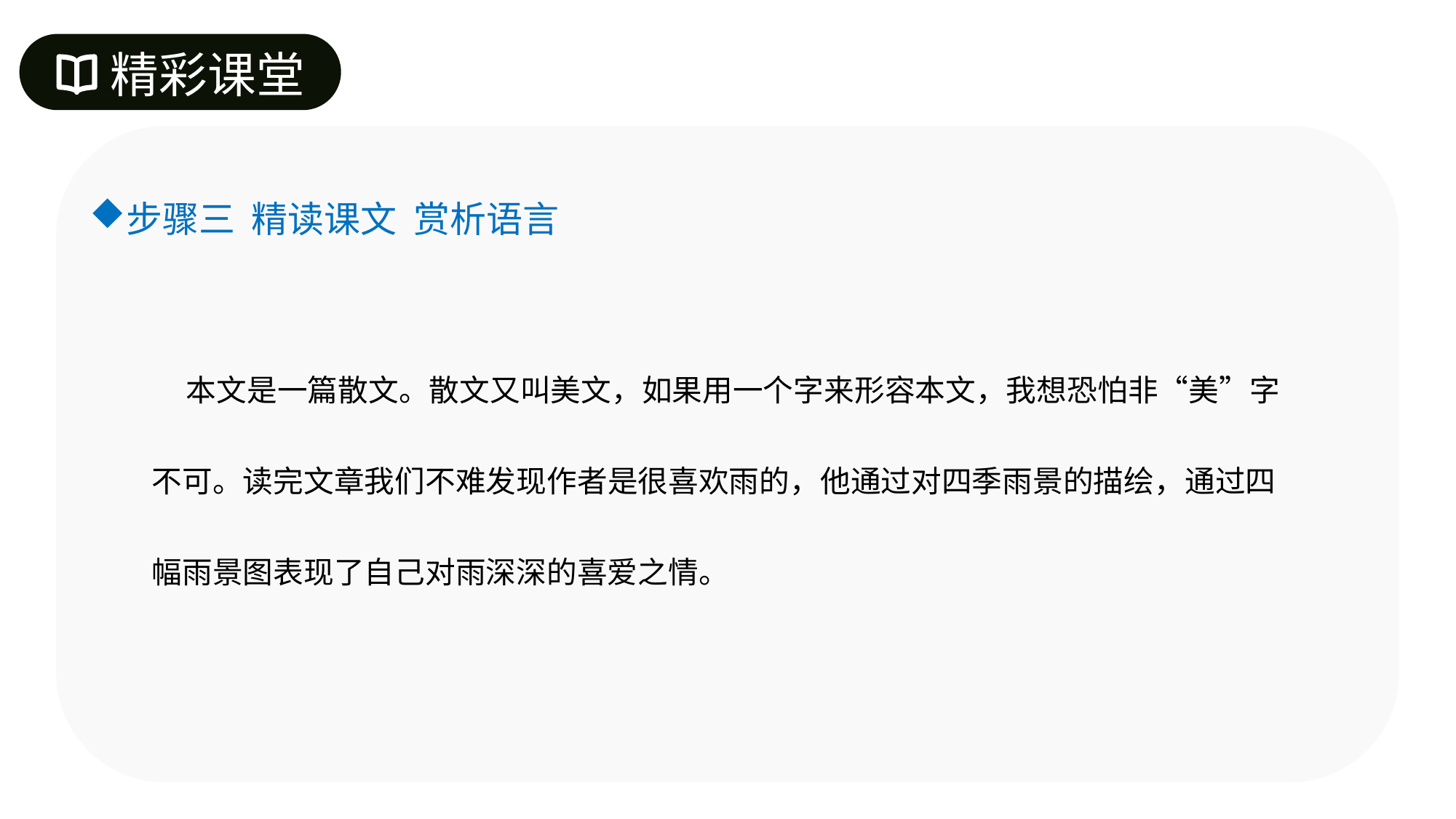

精彩课堂

步骤三  精读课文  赏析语言
    本文是一篇散文。散文又叫美文，如果用一个字来形容本文，我想恐怕非“美”字不可。读完文章我们不难发现作者是很喜欢雨的，他通过对四季雨景的描绘，通过四幅雨景图表现了自己对雨深深的喜爱之情。